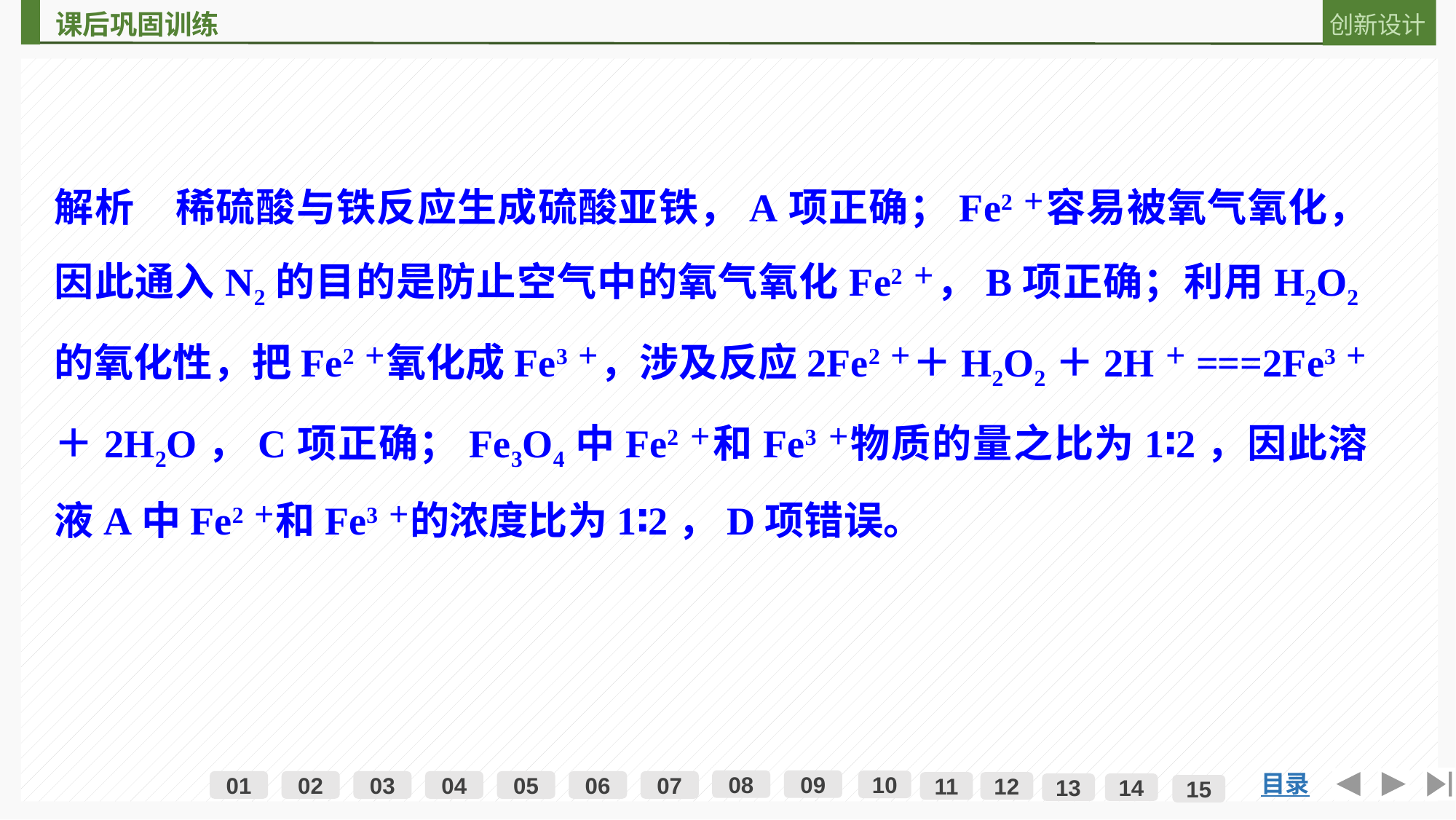

解析　稀硫酸与铁反应生成硫酸亚铁，A项正确；Fe2＋容易被氧气氧化，因此通入N2的目的是防止空气中的氧气氧化Fe2＋，B项正确；利用H2O2的氧化性，把Fe2＋氧化成Fe3＋，涉及反应2Fe2＋＋H2O2＋2H＋===2Fe3＋＋2H2O，C项正确；Fe3O4中Fe2＋和Fe3＋物质的量之比为1∶2，因此溶液A中Fe2＋和Fe3＋的浓度比为1∶2，D项错误。